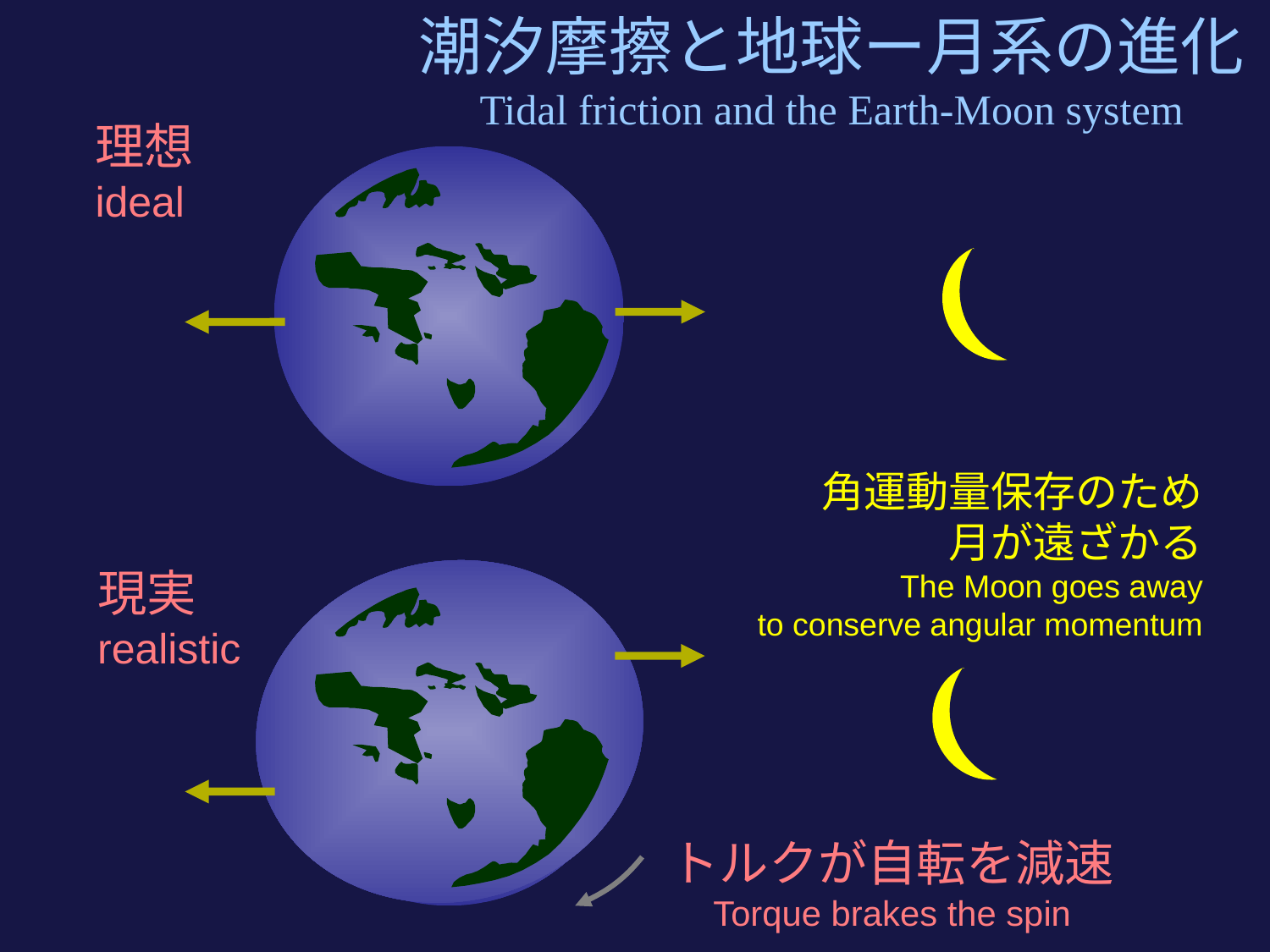

潮汐摩擦と地球ー月系の進化
Tidal friction and the Earth-Moon system
理想
ideal

角運動量保存のため
月が遠ざかる
The Moon goes away
to conserve angular momentum
現実
realistic

トルクが自転を減速
Torque brakes the spin